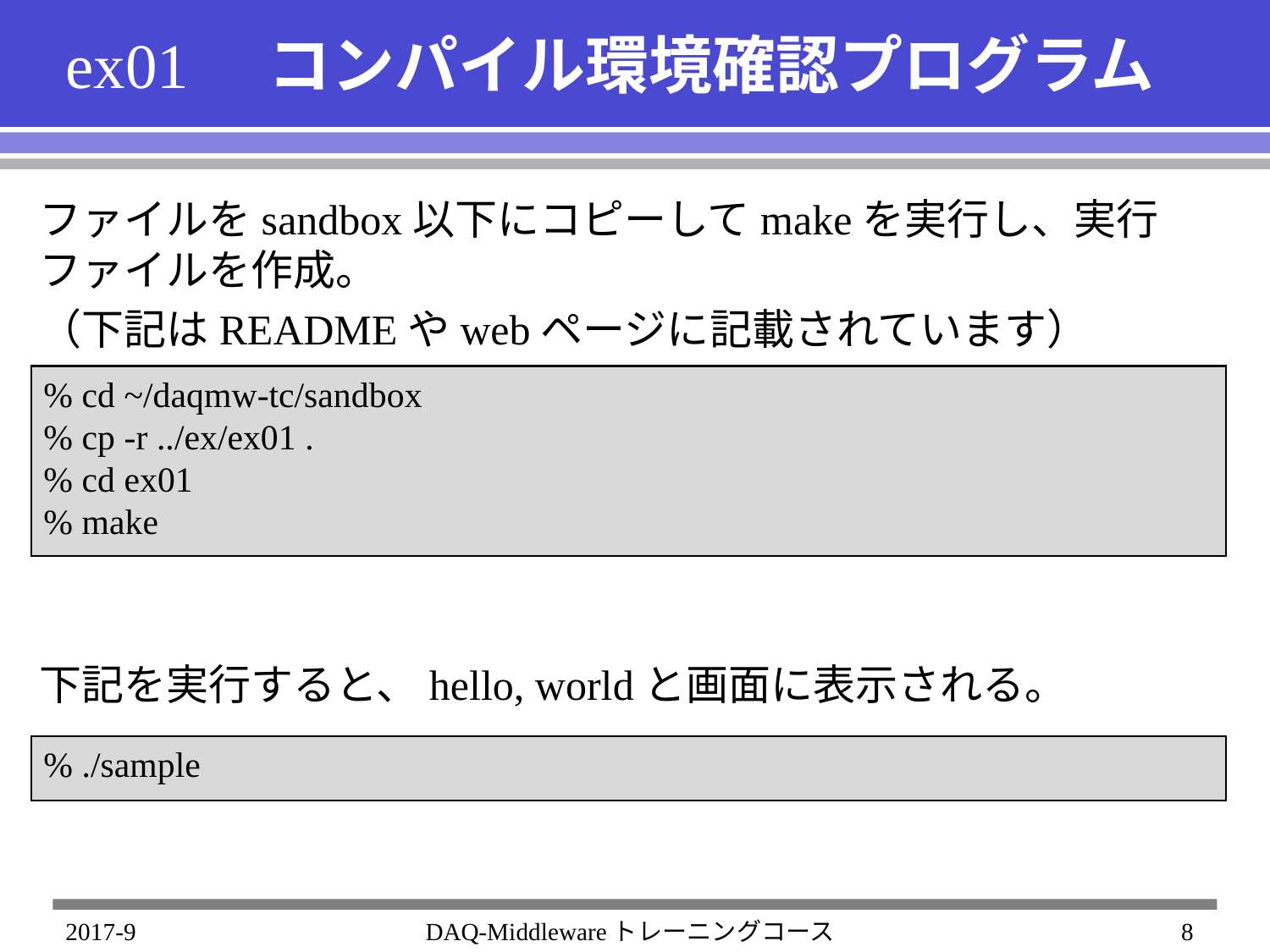

# ex01　コンパイル環境確認プログラム
ファイルをsandbox以下にコピーしてmakeを実行し、実行ファイルを作成。
（下記はREADMEやwebページに記載されています）

下記を実行すると、hello, worldと画面に表示される。

% cd ~/daqmw-tc/sandbox
% cp -r ../ex/ex01 .
% cd ex01
% make
% ./sample
2017-9
DAQ-Middlewareトレーニングコース
8